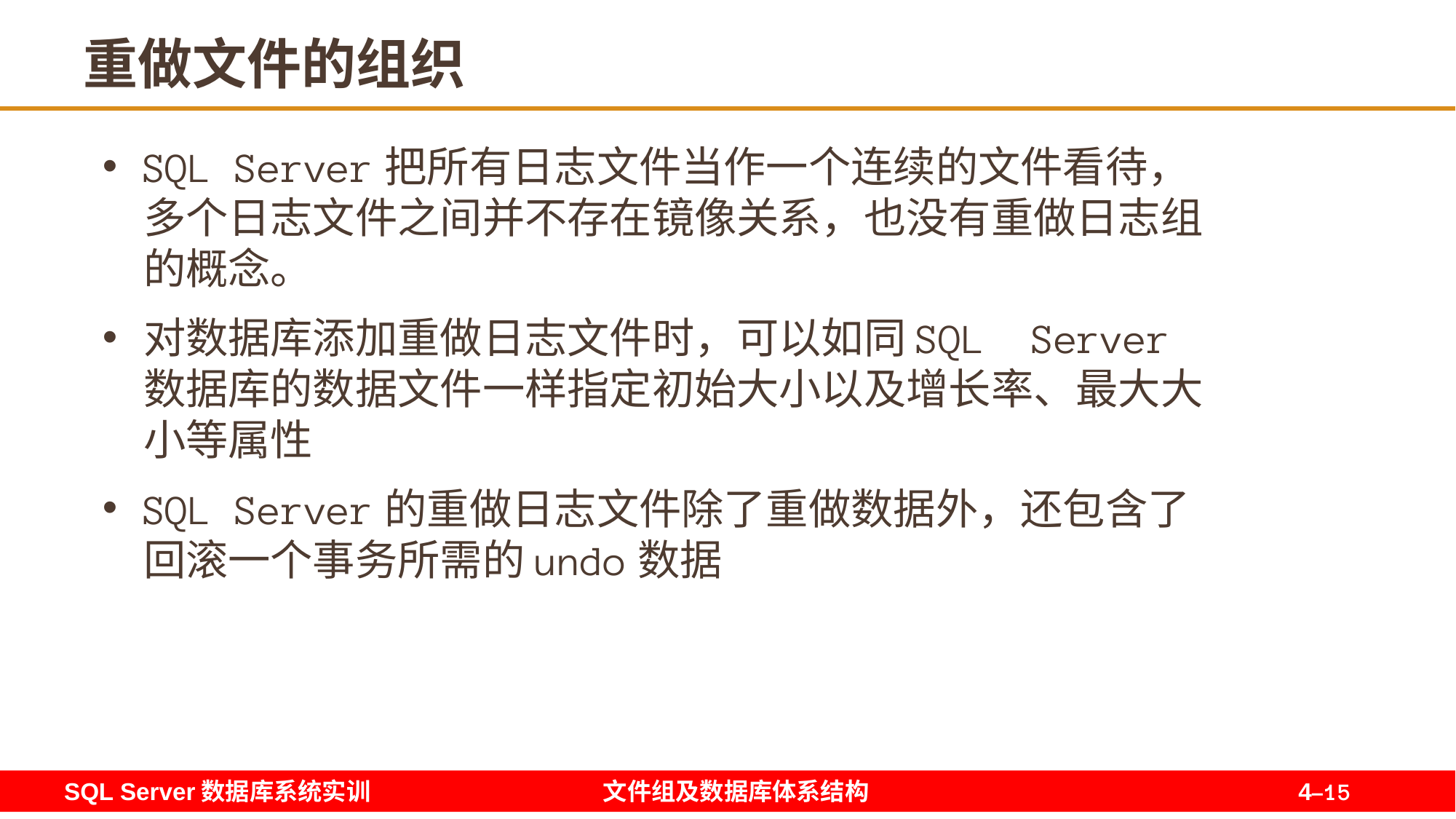

15
# 重做文件的组织
SQL Server把所有日志文件当作一个连续的文件看待，多个日志文件之间并不存在镜像关系，也没有重做日志组的概念。
对数据库添加重做日志文件时，可以如同SQL  Server数据库的数据文件一样指定初始大小以及增长率、最大大小等属性
SQL Server的重做日志文件除了重做数据外，还包含了回滚一个事务所需的undo数据